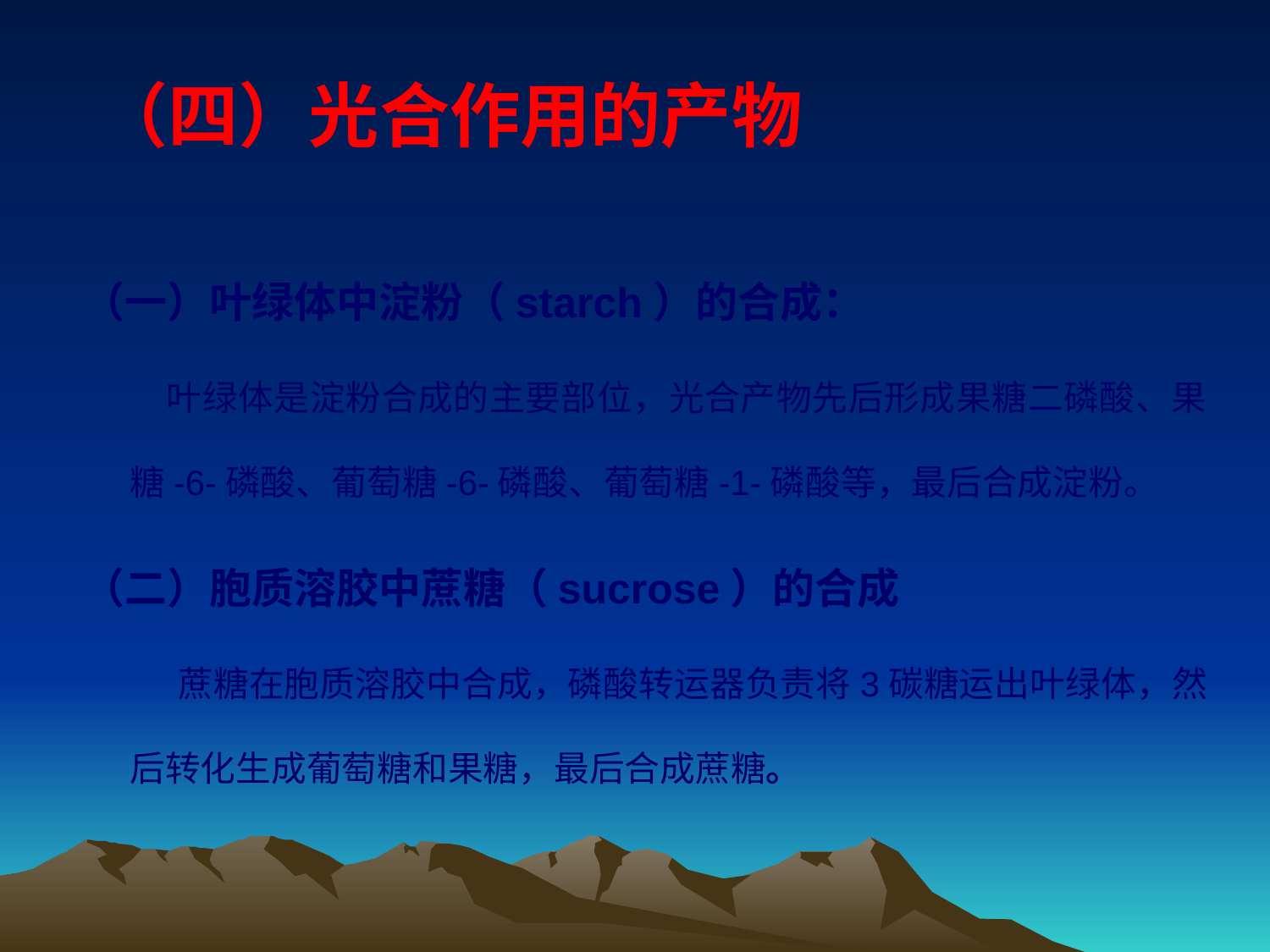

# （四）光合作用的产物
（一）叶绿体中淀粉（starch）的合成：
         叶绿体是淀粉合成的主要部位，光合产物先后形成果糖二磷酸、果糖-6-磷酸、葡萄糖-6-磷酸、葡萄糖-1-磷酸等，最后合成淀粉。
（二）胞质溶胶中蔗糖（sucrose）的合成
           蔗糖在胞质溶胶中合成，磷酸转运器负责将3碳糖运出叶绿体，然后转化生成葡萄糖和果糖，最后合成蔗糖。